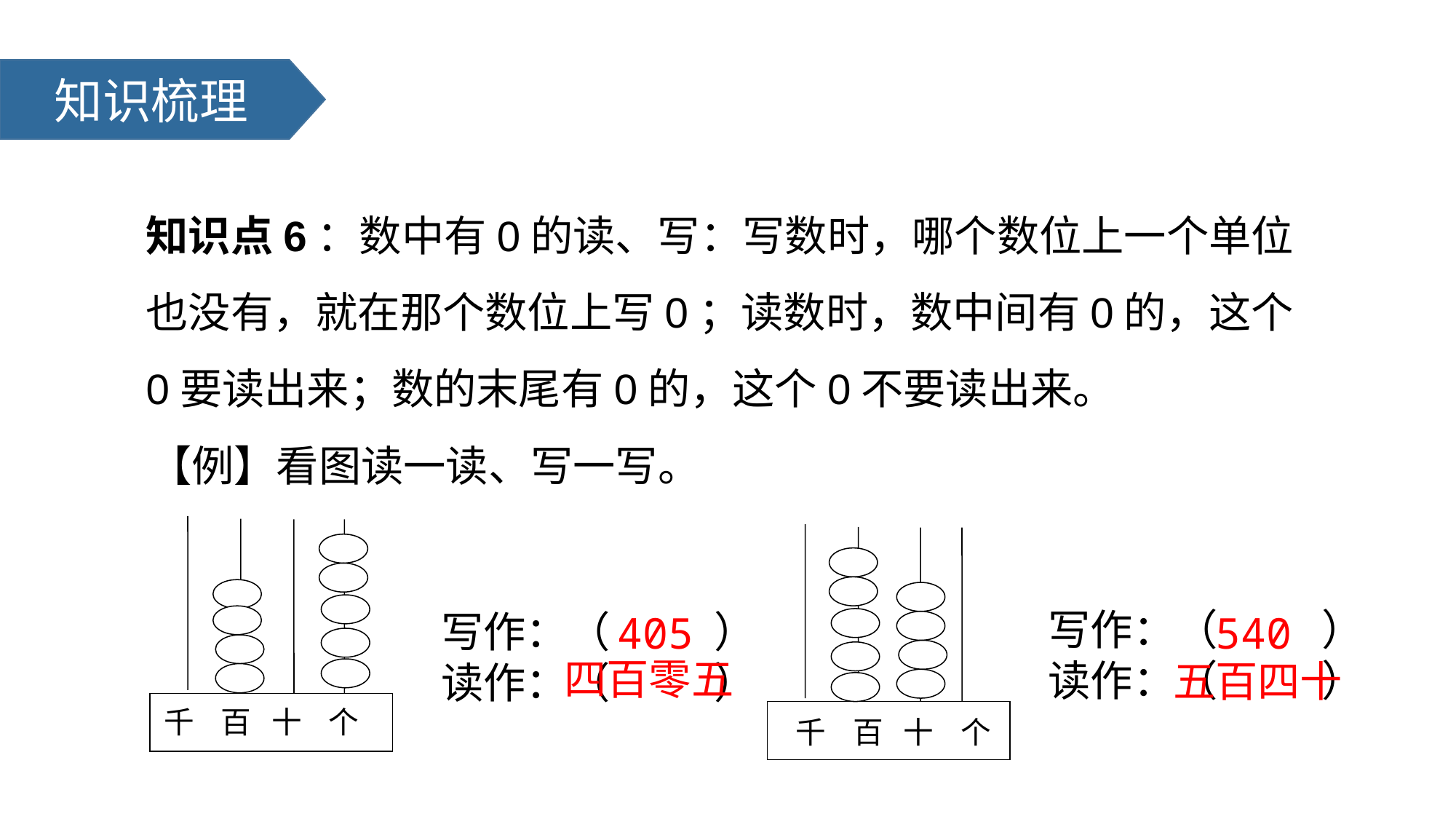

知识梳理
知识点6：数中有0的读、写：写数时，哪个数位上一个单位也没有，就在那个数位上写0；读数时，数中间有0的，这个0要读出来；数的末尾有0的，这个0不要读出来。
【例】看图读一读、写一写。

千    百   十    个

千    百   十    个
写作：（           ）
读作：（           ）
写作：（           ）
读作：（           ）
405
四百零五
540
五百四十